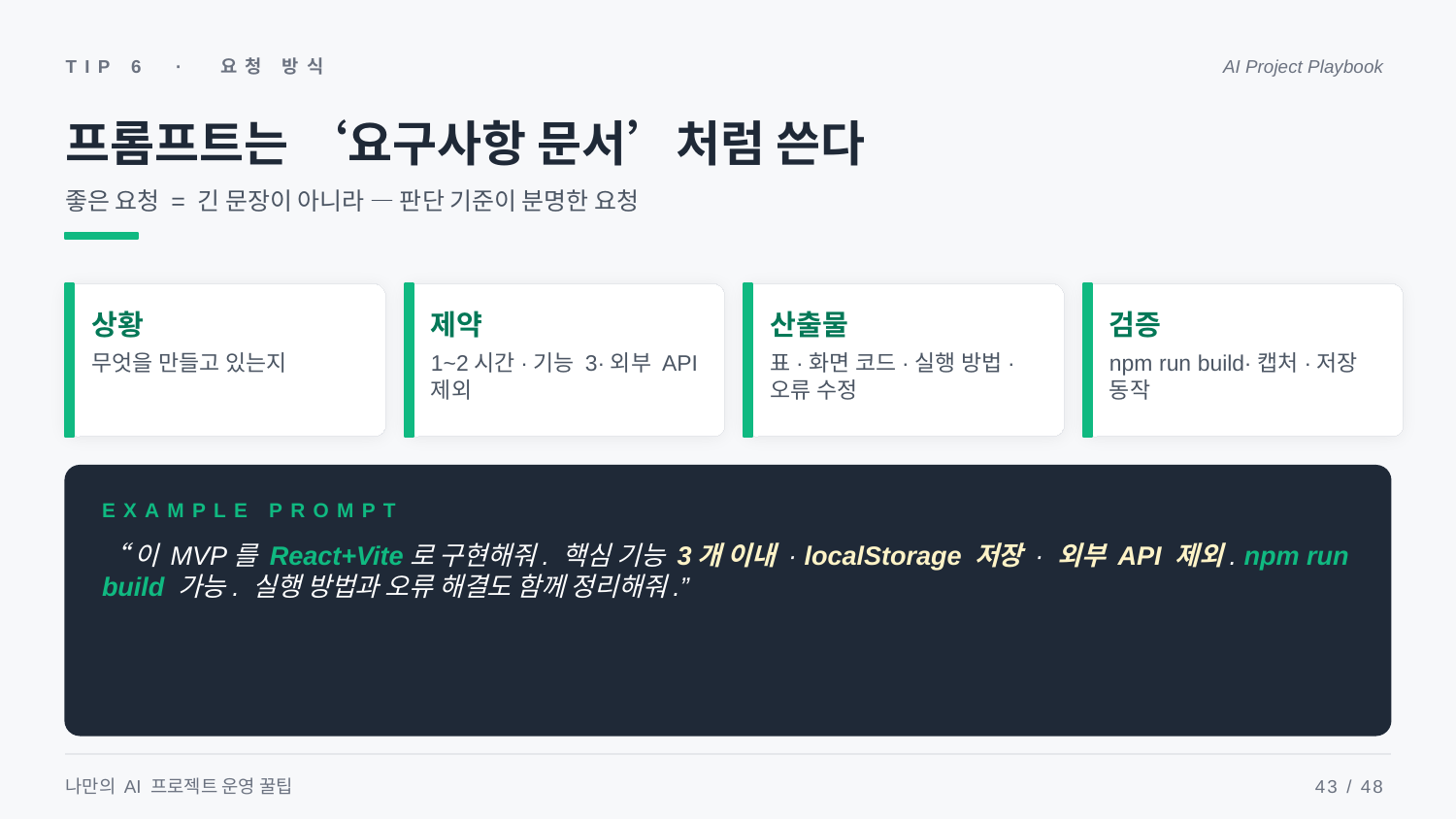

TIP 6  ·  요청 방식
AI Project Playbook
프롬프트는 ‘요구사항 문서’처럼 쓴다
좋은 요청 = 긴 문장이 아니라 — 판단 기준이 분명한 요청

상황
제약
산출물
검증
무엇을 만들고 있는지
1~2시간·기능 3·외부 API 제외
표·화면 코드·실행 방법·오류 수정
npm run build·캡처·저장 동작

EXAMPLE PROMPT
“이 MVP를 React+Vite로 구현해줘. 핵심 기능 3개 이내 · localStorage 저장 · 외부 API 제외. npm run build 가능. 실행 방법과 오류 해결도 함께 정리해줘.”

나만의 AI 프로젝트 운영 꿀팁
43 / 48